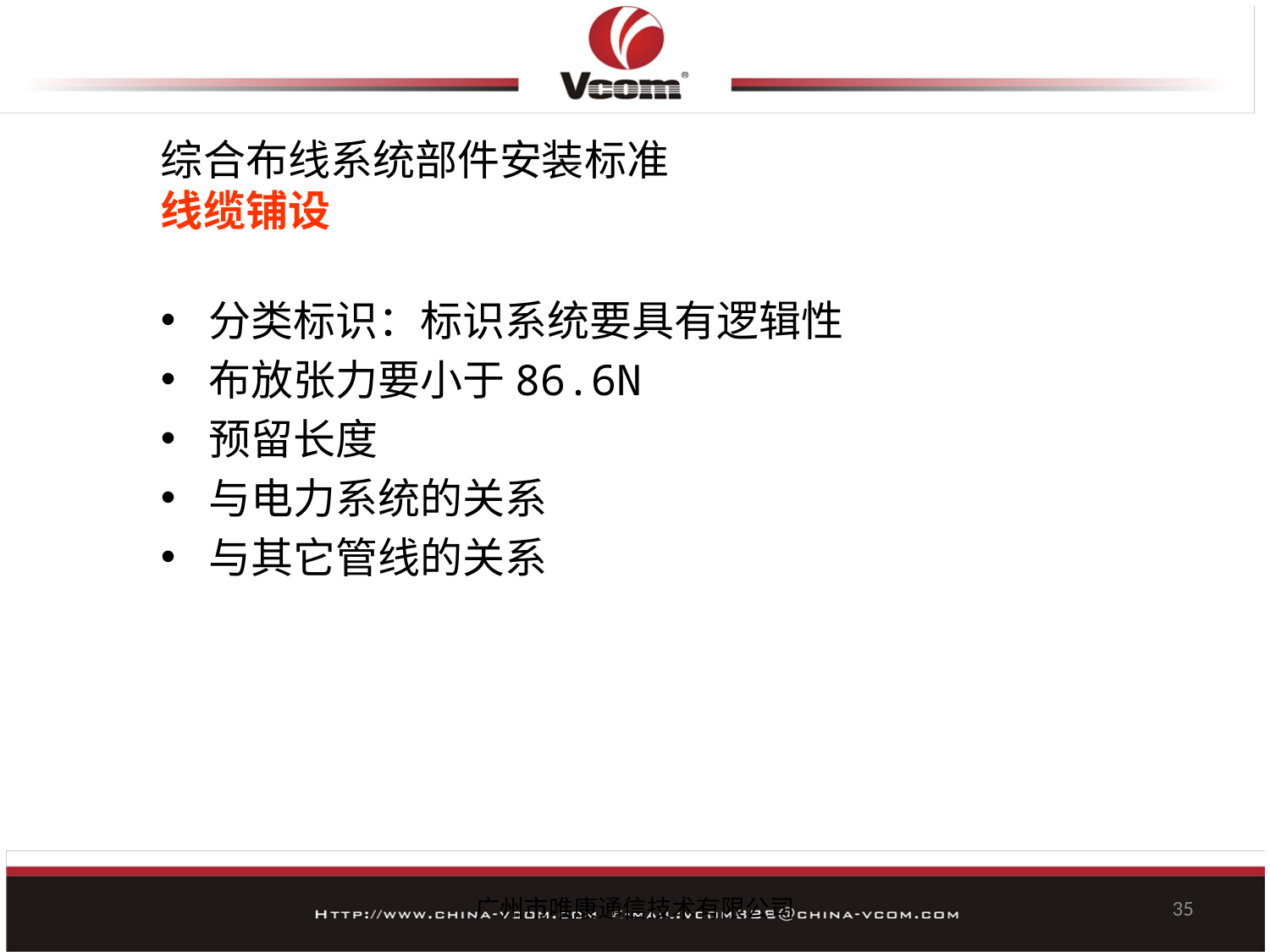

综合布线系统部件安装标准
线缆铺设

分类标识：标识系统要具有逻辑性
布放张力要小于86.6N
预留长度
与电力系统的关系
与其它管线的关系
广州市唯康通信技术有限公司
35